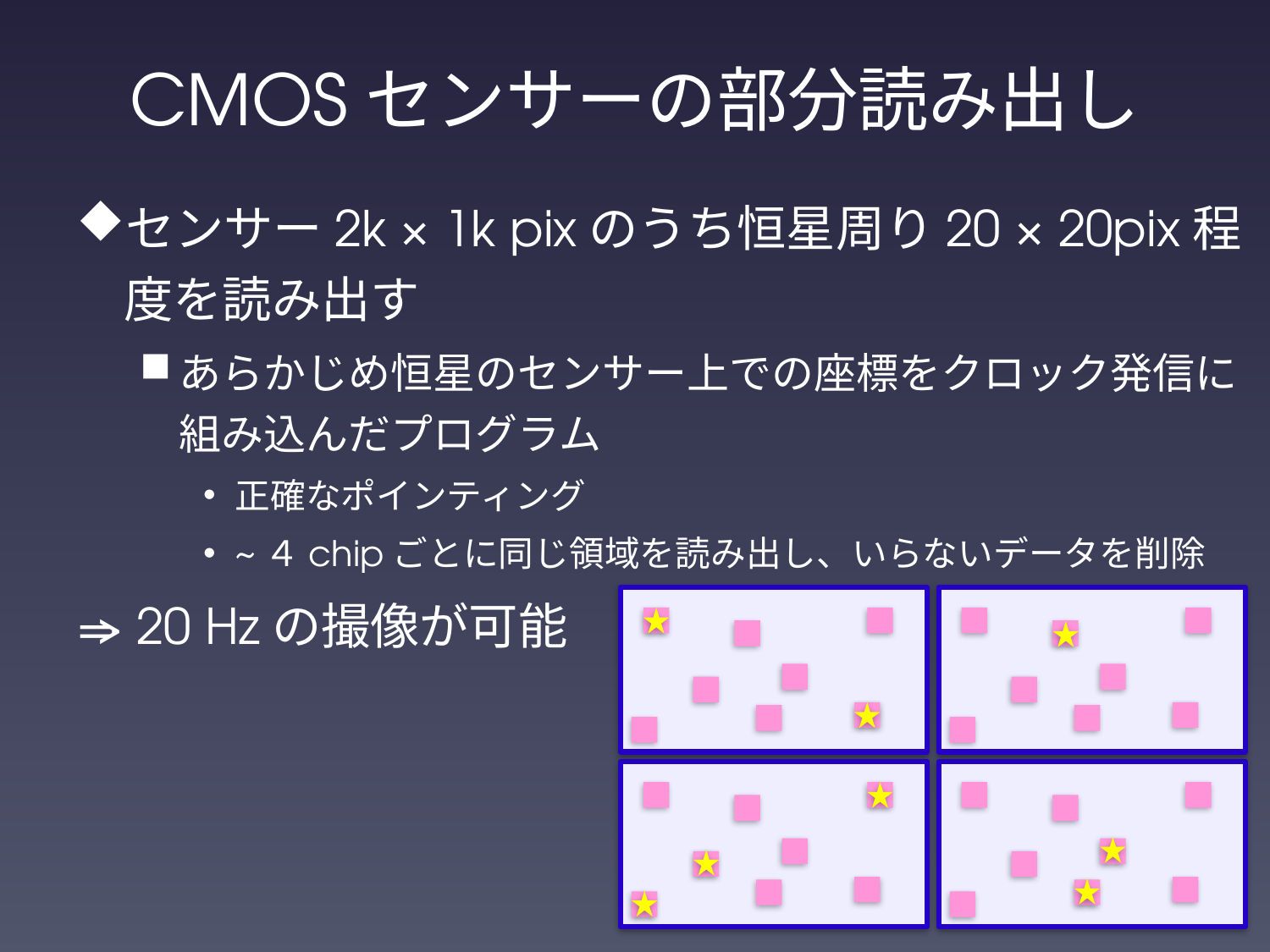

# CMOSセンサーの部分読み出し
センサー2k × 1k pixのうち恒星周り20 × 20pix程度を読み出す
あらかじめ恒星のセンサー上での座標をクロック発信に組み込んだプログラム
正確なポインティング
~４chipごとに同じ領域を読み出し、いらないデータを削除
⇒ 20 Hzの撮像が可能